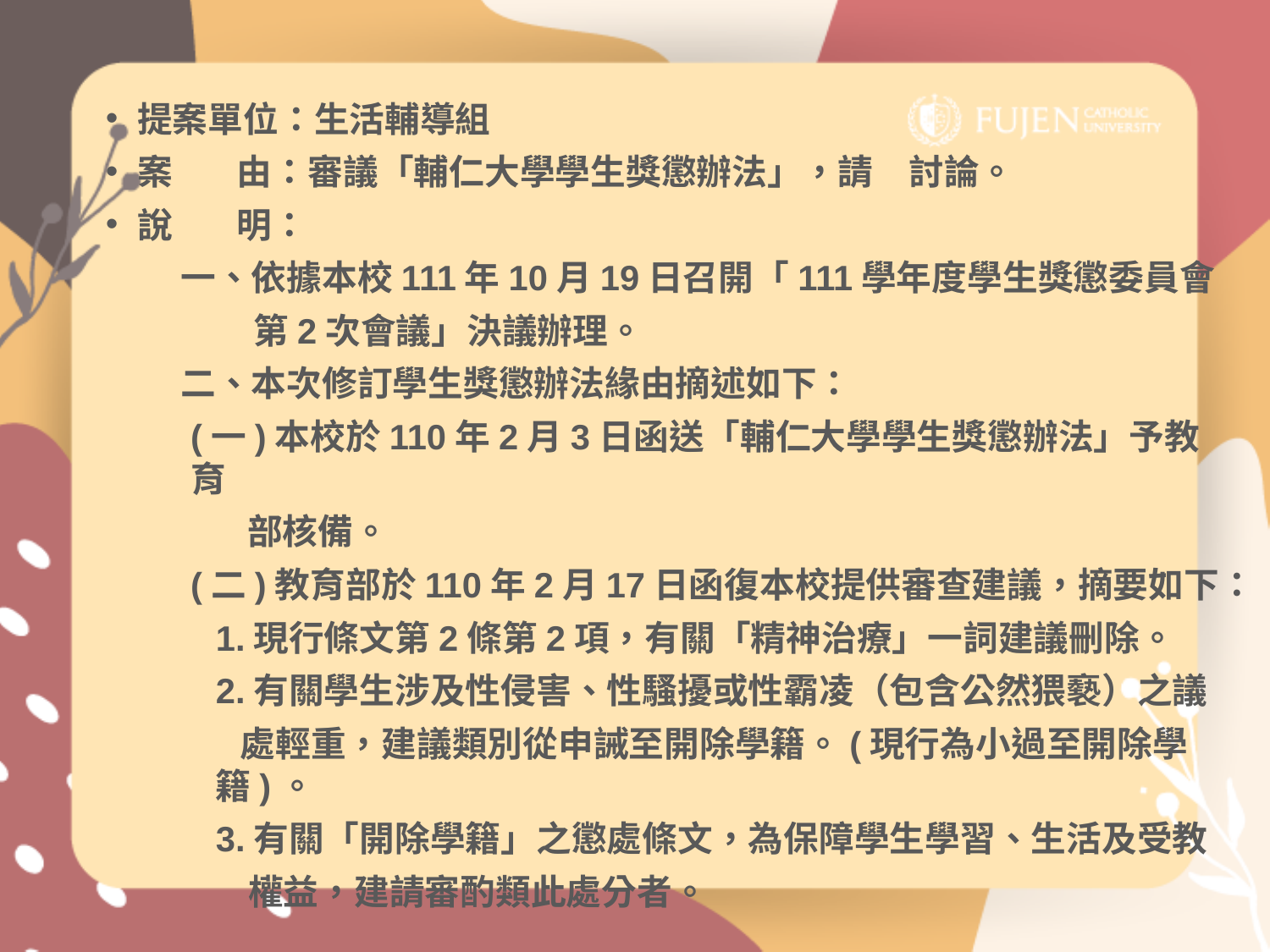

提案單位：生活輔導組
案        由：審議「輔仁大學學生獎懲辦法」，請　討論。
說        明：
一、依據本校111年10月19日召開「111學年度學生獎懲委員會
        第2次會議」決議辦理。
二、本次修訂學生獎懲辦法緣由摘述如下：
(一)本校於110年2月3日函送「輔仁大學學生獎懲辦法」予教育
      部核備。
(二)教育部於110年2月17日函復本校提供審查建議，摘要如下：
1.現行條文第2條第2項，有關「精神治療」一詞建議刪除。
2.有關學生涉及性侵害、性騷擾或性霸凌（包含公然猥褻）之議
  處輕重，建議類別從申誡至開除學籍。(現行為小過至開除學籍)。
3.有關「開除學籍」之懲處條文，為保障學生學習、生活及受教
   權益，建請審酌類此處分者。